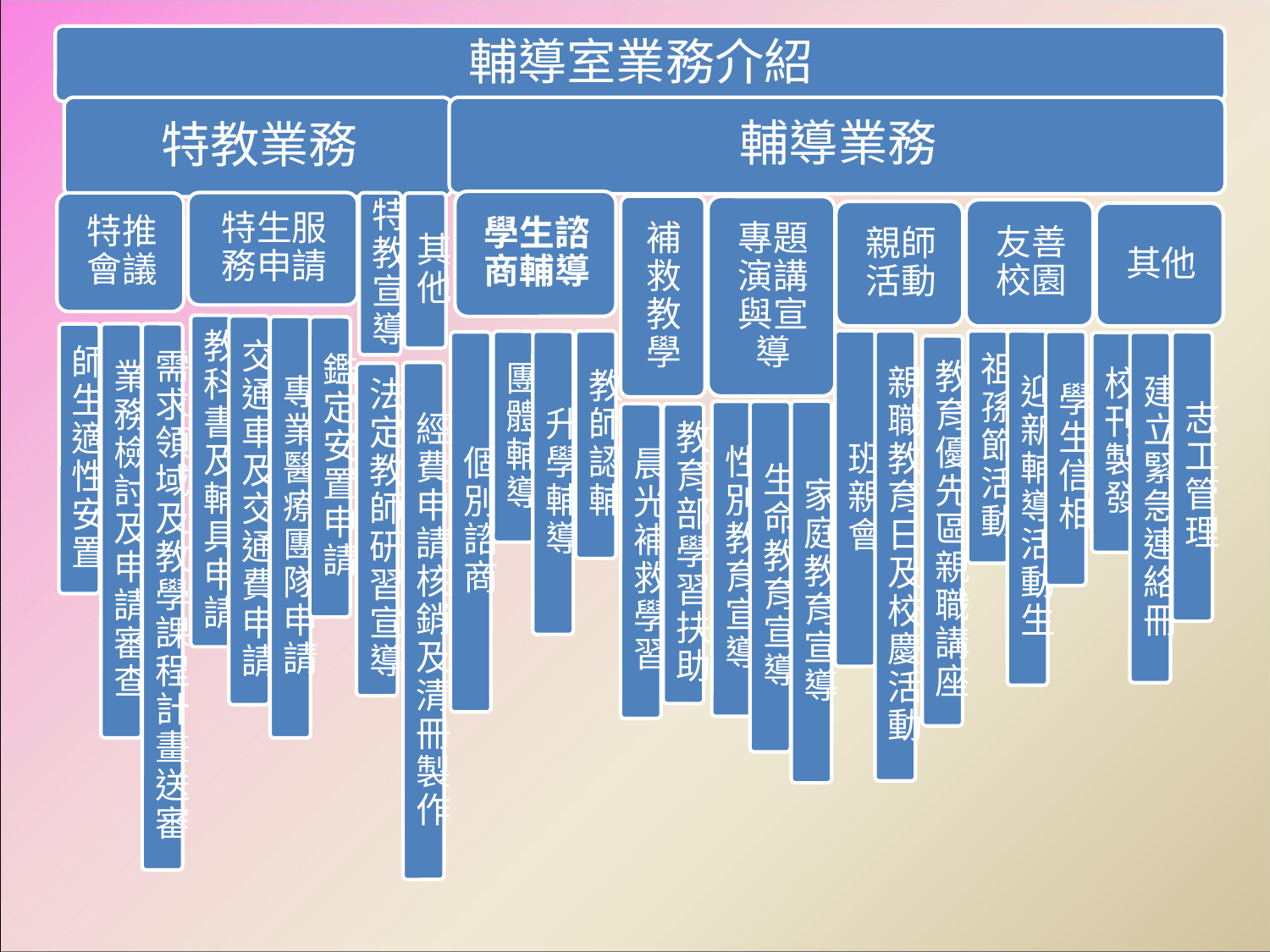

輔導室業務介紹
特教業務
特推
會議
師生適性安置
業務檢討及申請審查
需求領域及教學課程計畫送審
特生服務申請
教科書及輔具申請
交通車及交通費申請
專業醫療團隊申請
鑑定安置申請
特教宣導
法定教師研習宣導
其他
經費申請核銷及清冊製作
輔導業務
學生諮商輔導
個別諮商
團體輔導
升學輔導
教師認輔
補救教學
晨光補救學習
教育部學習扶助
專題演講
與宣導
性別教育宣導
生命教育宣導
家庭教育宣導
親師
活動
班親會
親職教育日及校慶活動
教育優先區親職講座
友善
校園
祖孫節活動
迎新輔導活動生
學生信相
其他
校刊製發
建立緊急連絡冊
志工管理